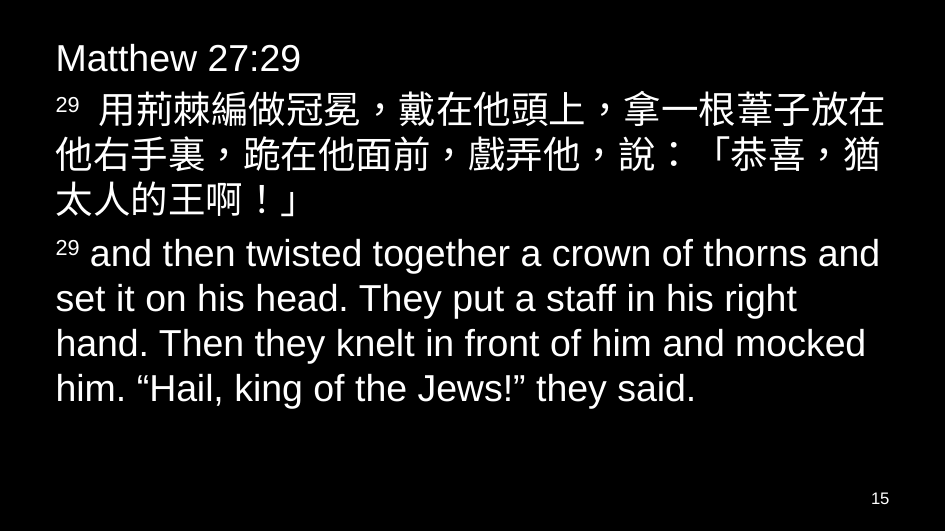

Matthew 27:29
29 用荊棘編做冠冕，戴在他頭上，拿一根葦子放在他右手裏，跪在他面前，戲弄他，說：「恭喜，猶太人的王啊！」
29 and then twisted together a crown of thorns and set it on his head. They put a staff in his right hand. Then they knelt in front of him and mocked him. “Hail, king of the Jews!” they said.

15